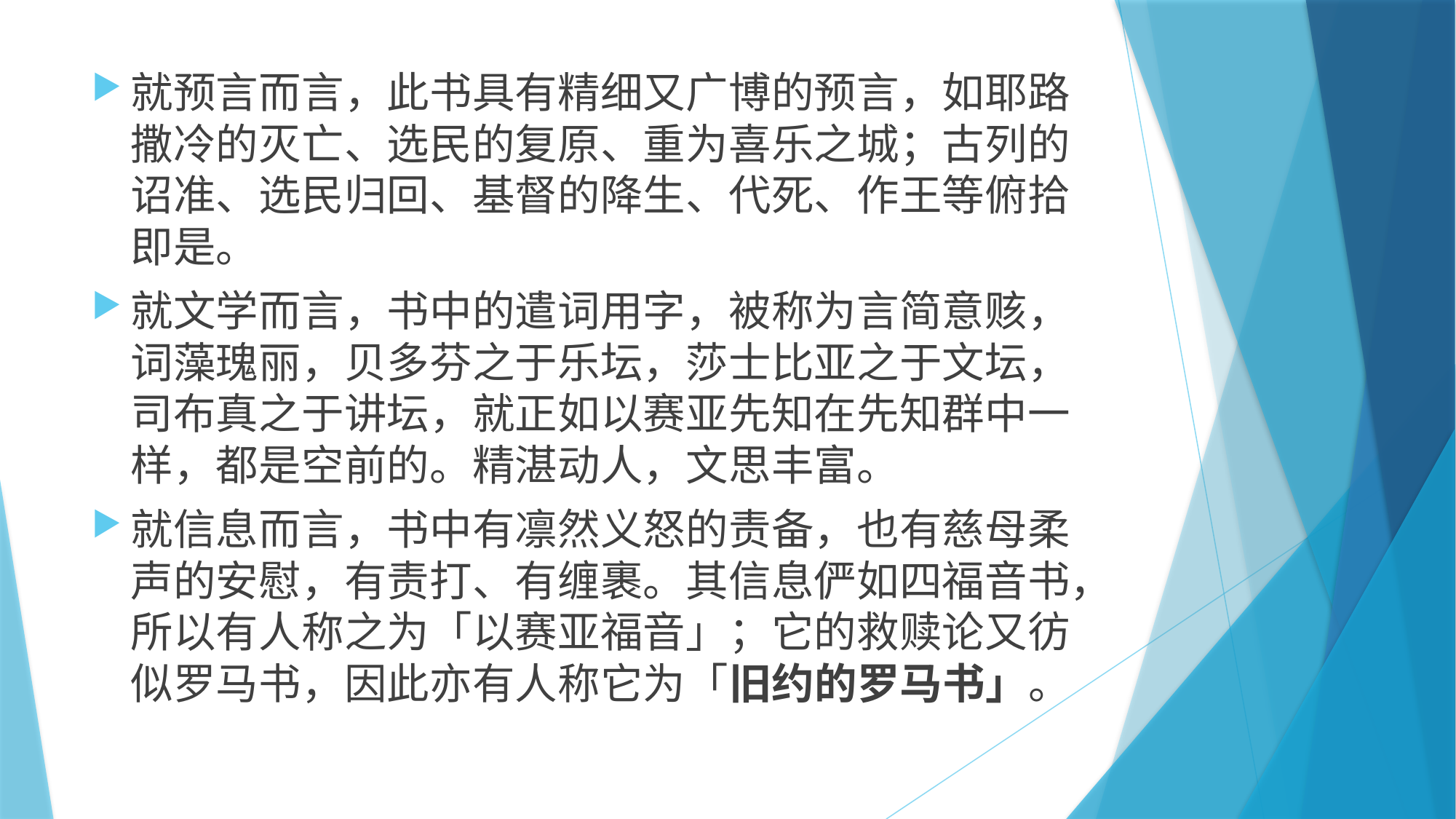

就预言而言，此书具有精细又广博的预言，如耶路撒冷的灭亡、选民的复原、重为喜乐之城；古列的诏准、选民归回、基督的降生、代死、作王等俯拾即是。
就文学而言，书中的遣词用字，被称为言简意赅，词藻瑰丽，贝多芬之于乐坛，莎士比亚之于文坛，司布真之于讲坛，就正如以赛亚先知在先知群中一样，都是空前的。精湛动人，文思丰富。
就信息而言，书中有凛然义怒的责备，也有慈母柔声的安慰，有责打、有缠裹。其信息俨如四福音书，所以有人称之为「以赛亚福音」；它的救赎论又彷似罗马书，因此亦有人称它为「旧约的罗马书」。

#